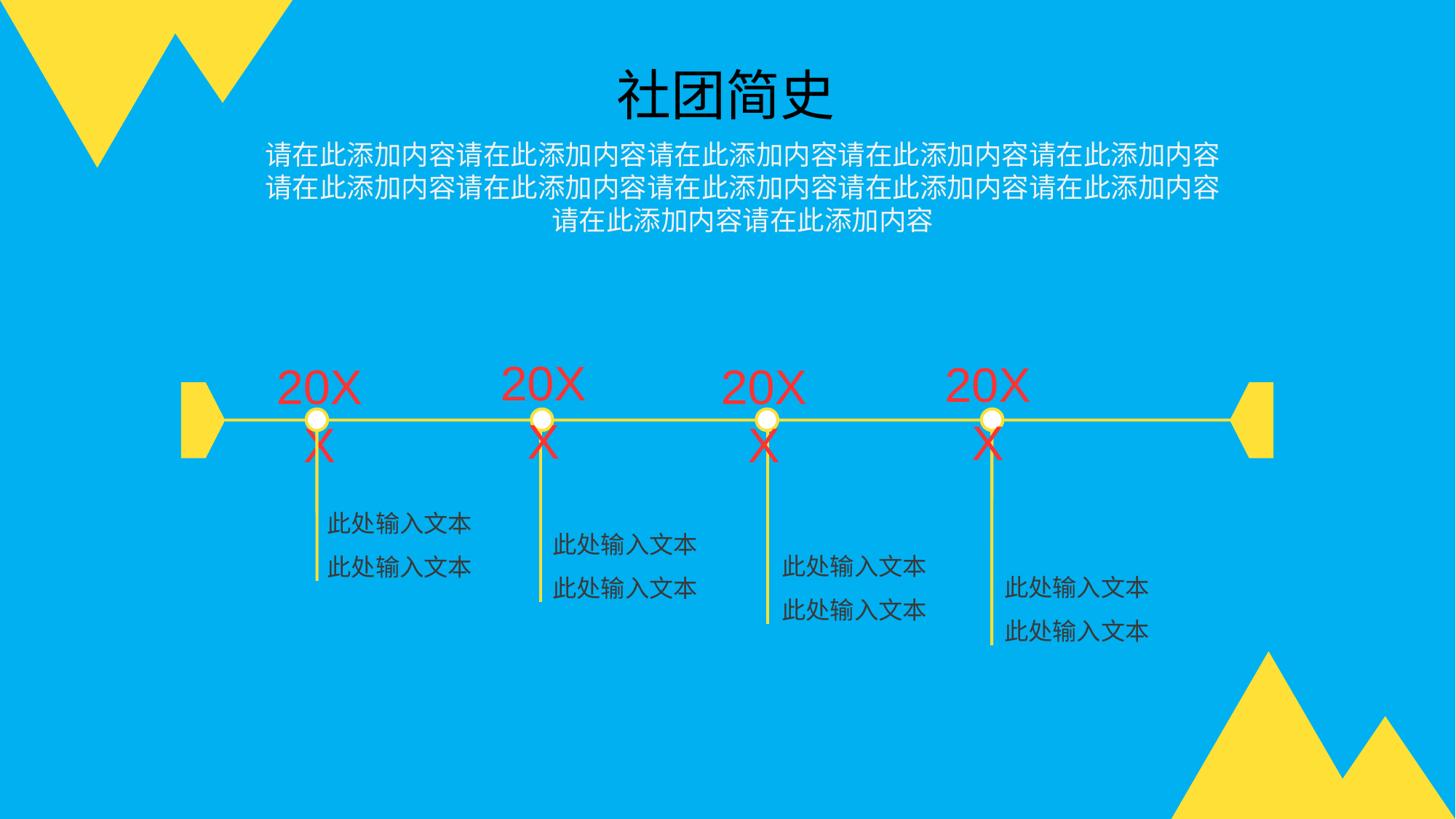

社团简史
请在此添加内容请在此添加内容请在此添加内容请在此添加内容请在此添加内容请在此添加内容请在此添加内容请在此添加内容请在此添加内容请在此添加内容请在此添加内容请在此添加内容
20XX
20XX
20XX
20XX

此处输入文本
此处输入文本
此处输入文本
此处输入文本
此处输入文本
此处输入文本
此处输入文本
此处输入文本